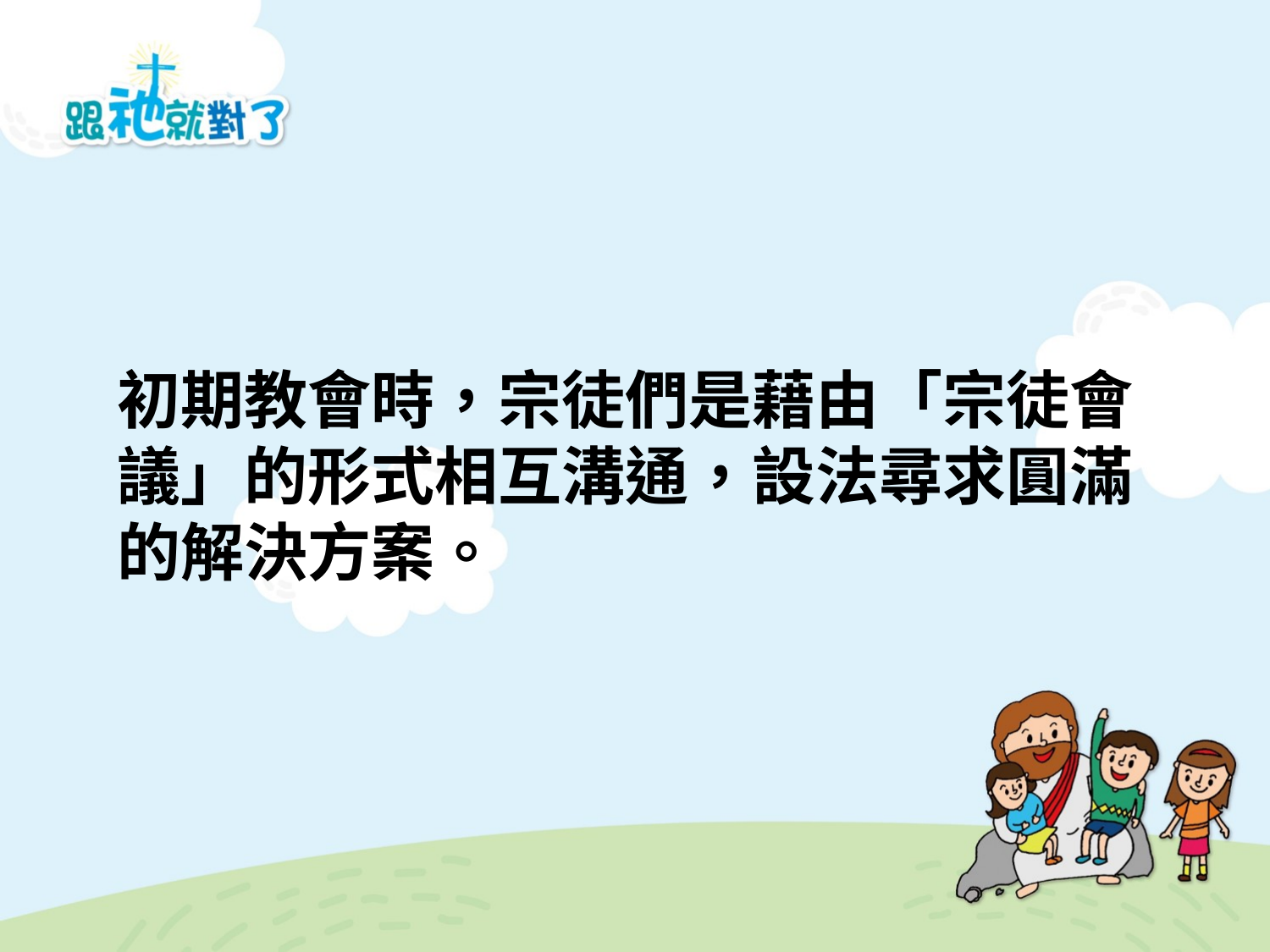

初期教會時，宗徒們是藉由「宗徒會議」的形式相互溝通，設法尋求圓滿的解決方案。